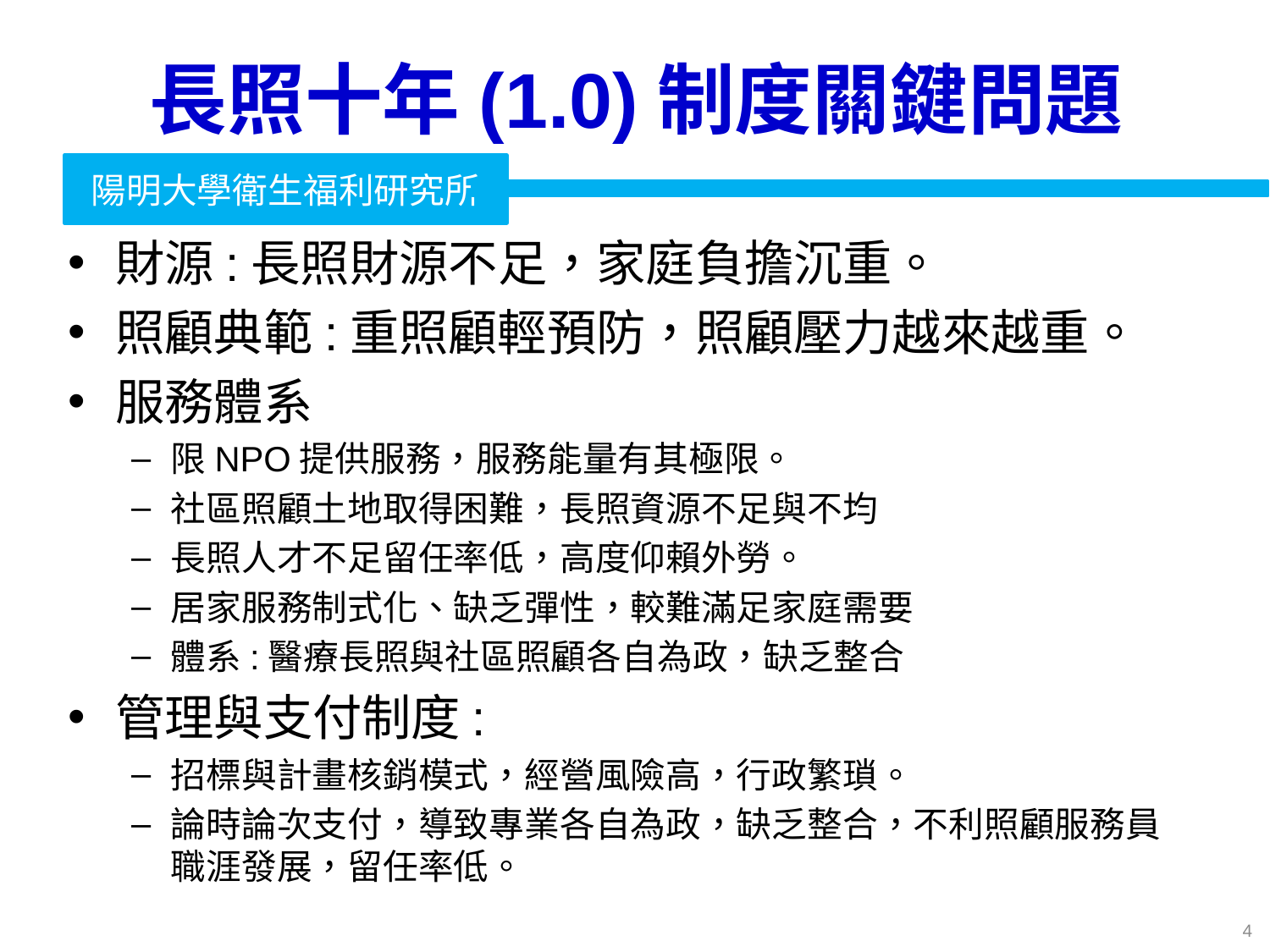

# 長照十年(1.0)制度關鍵問題
財源:長照財源不足，家庭負擔沉重。
照顧典範:重照顧輕預防，照顧壓力越來越重。
服務體系
限NPO提供服務，服務能量有其極限。
社區照顧土地取得困難，長照資源不足與不均
長照人才不足留任率低，高度仰賴外勞。
居家服務制式化、缺乏彈性，較難滿足家庭需要
體系:醫療長照與社區照顧各自為政，缺乏整合
管理與支付制度:
招標與計畫核銷模式，經營風險高，行政繁瑣。
論時論次支付，導致專業各自為政，缺乏整合，不利照顧服務員職涯發展，留任率低。
4